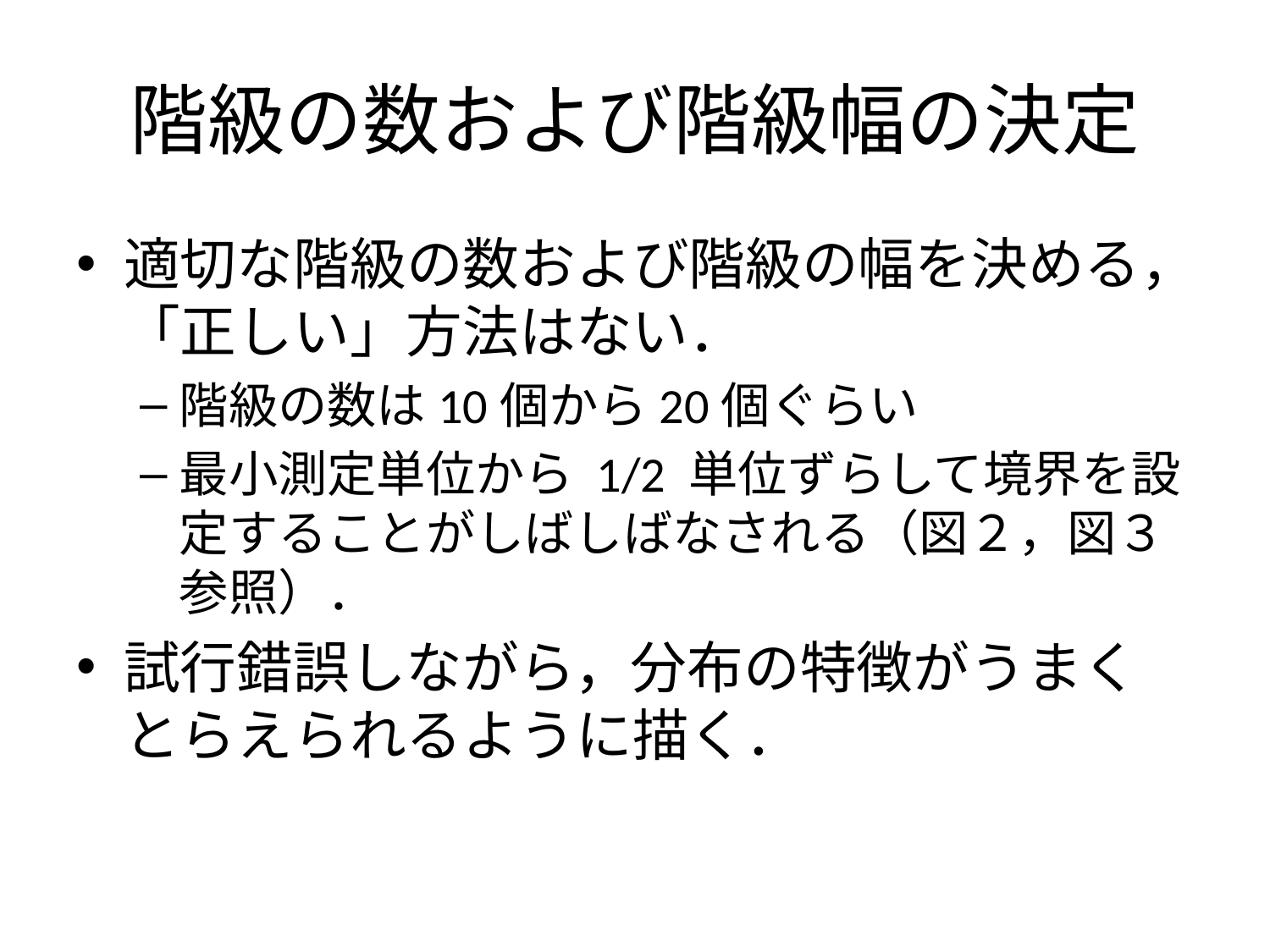

# 階級の数および階級幅の決定
適切な階級の数および階級の幅を決める，「正しい」方法はない．
階級の数は10個から20個ぐらい
最小測定単位から 1/2 単位ずらして境界を設定することがしばしばなされる（図２，図３参照）．
試行錯誤しながら，分布の特徴がうまくとらえられるように描く．